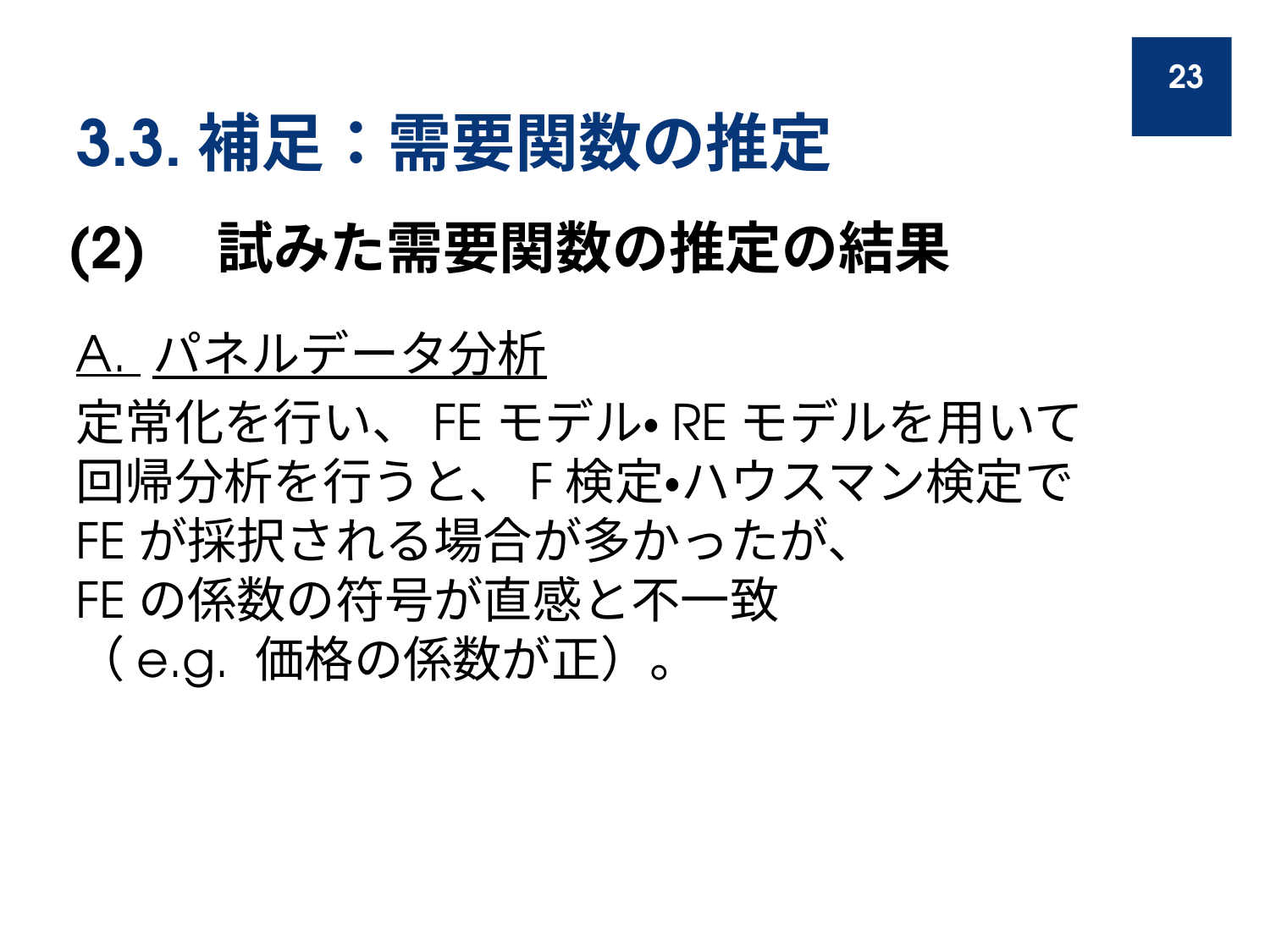

23
# 3.3.補足：需要関数の推定
(2)　試みた需要関数の推定の結果
A. パネルデータ分析
定常化を行い、FEモデル・REモデルを用いて　　回帰分析を行うと、F検定・ハウスマン検定で　　FEが採択される場合が多かったが、　　　　　　FEの係数の符号が直感と不一致　　　　　　（e.g. 価格の係数が正）。